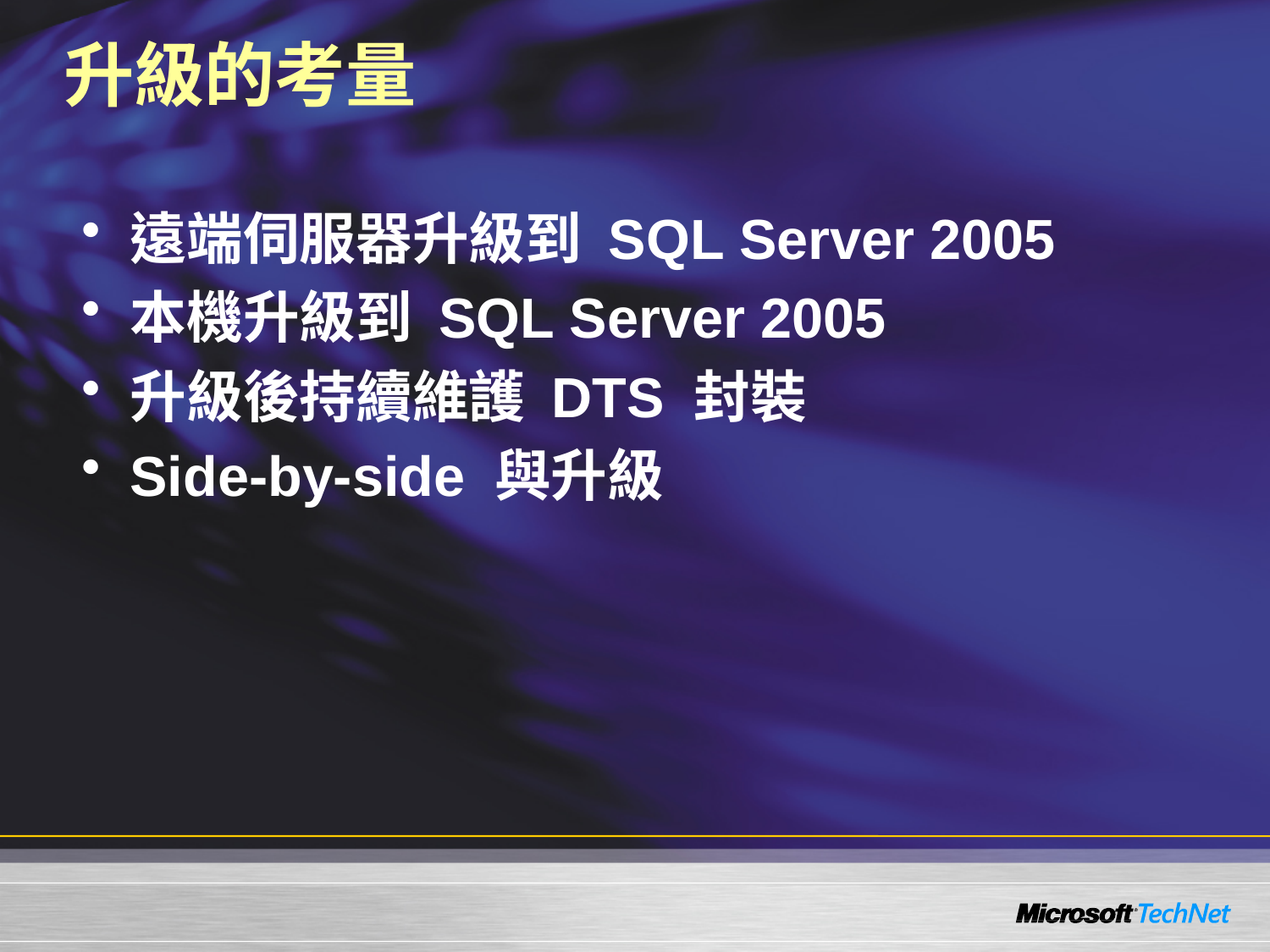

# 升級的考量
遠端伺服器升級到 SQL Server 2005
本機升級到 SQL Server 2005
升級後持續維護 DTS 封裝
Side-by-side 與升級